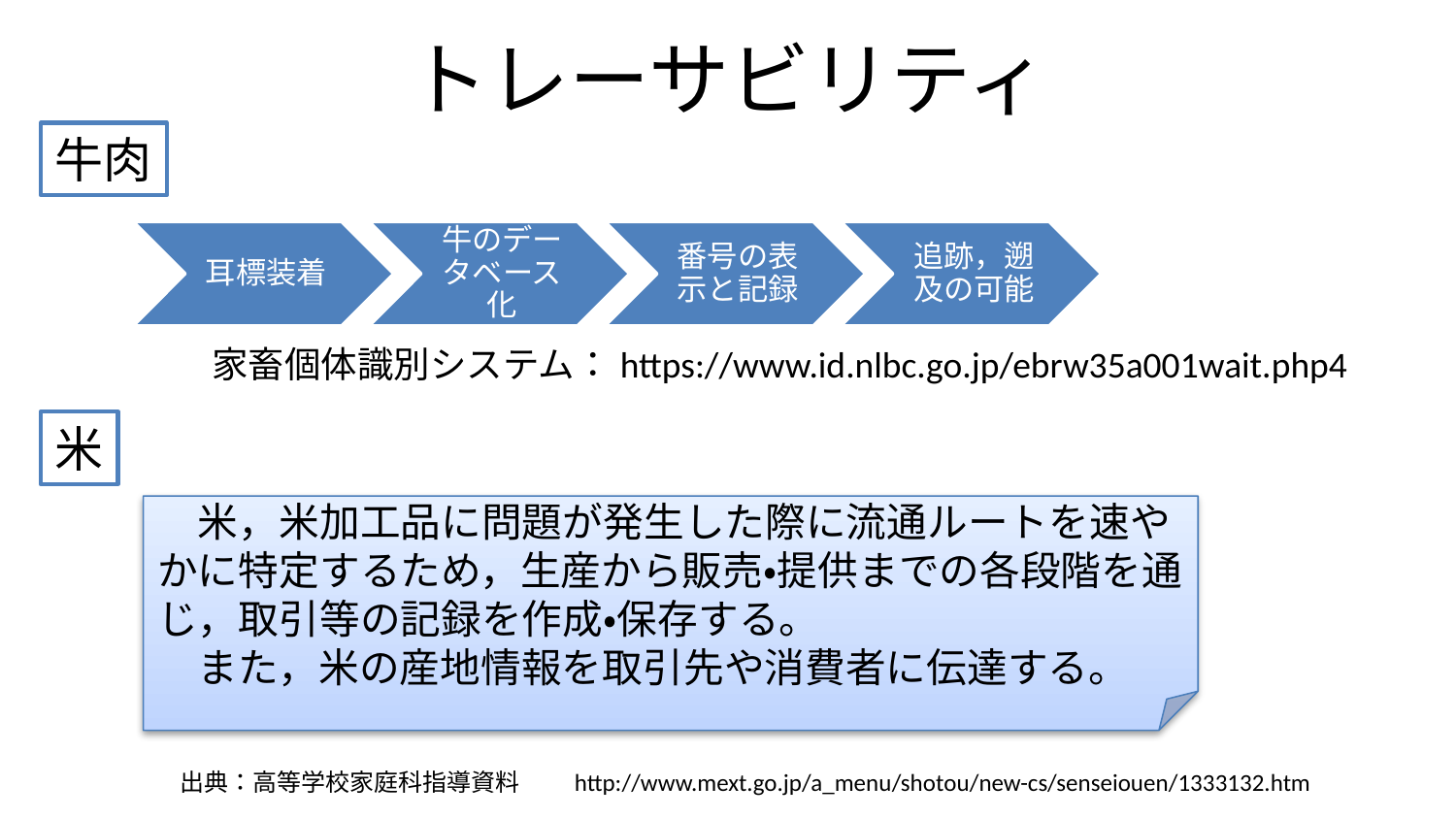

# トレーサビリティ
牛肉
耳標装着
牛のデータベース化
番号の表示と記録
追跡，遡及の可能
家畜個体識別システム：https://www.id.nlbc.go.jp/ebrw35a001wait.php4
米
　米，米加工品に問題が発生した際に流通ルートを速やかに特定するため，生産から販売・提供までの各段階を通じ，取引等の記録を作成・保存する。
　また，米の産地情報を取引先や消費者に伝達する。
出典：高等学校家庭科指導資料　　http://www.mext.go.jp/a_menu/shotou/new-cs/senseiouen/1333132.htm